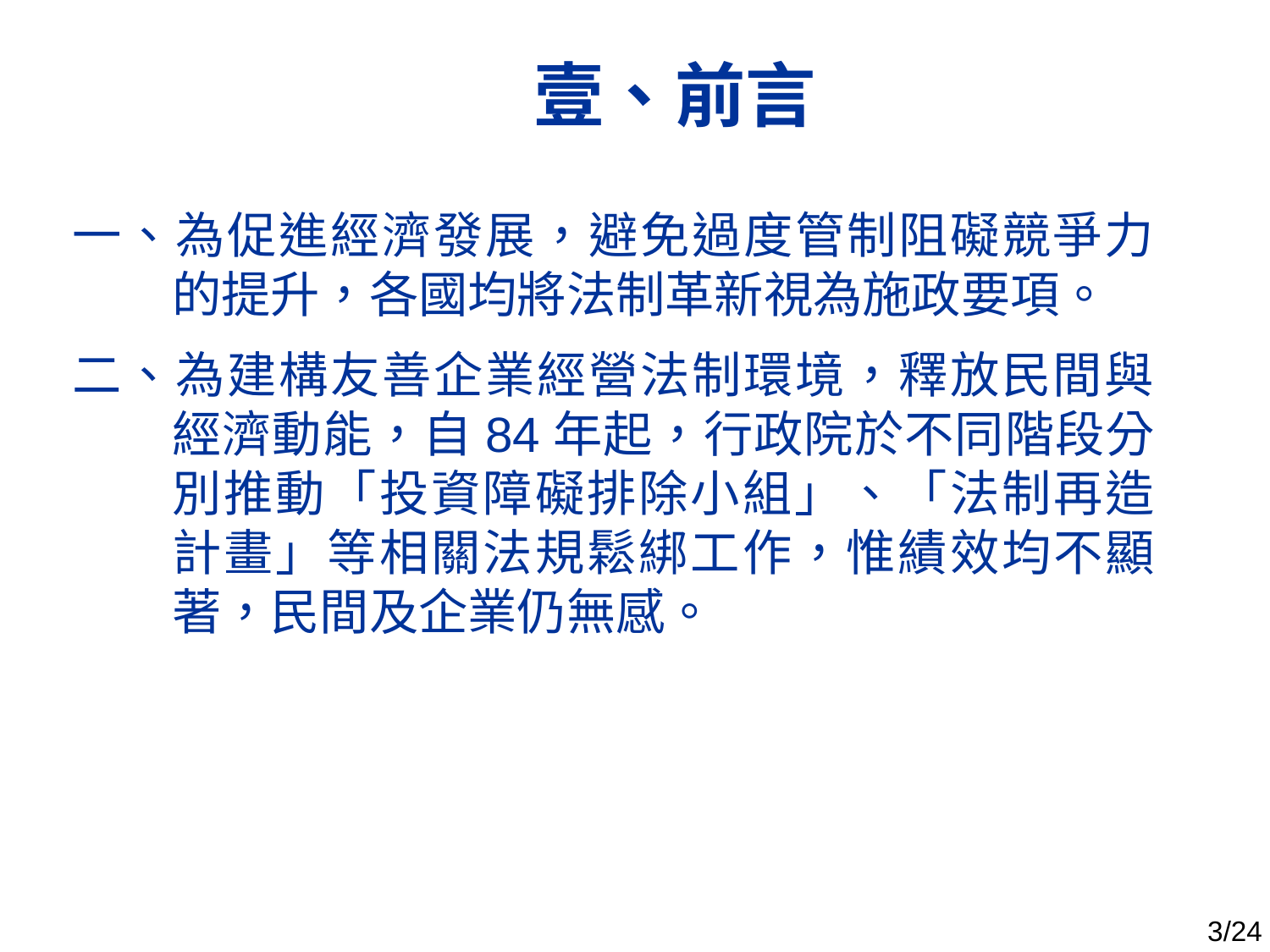

壹、前言
一、為促進經濟發展，避免過度管制阻礙競爭力的提升，各國均將法制革新視為施政要項。
二、為建構友善企業經營法制環境，釋放民間與經濟動能，自84年起，行政院於不同階段分別推動「投資障礙排除小組」、「法制再造計畫」等相關法規鬆綁工作，惟績效均不顯著，民間及企業仍無感。